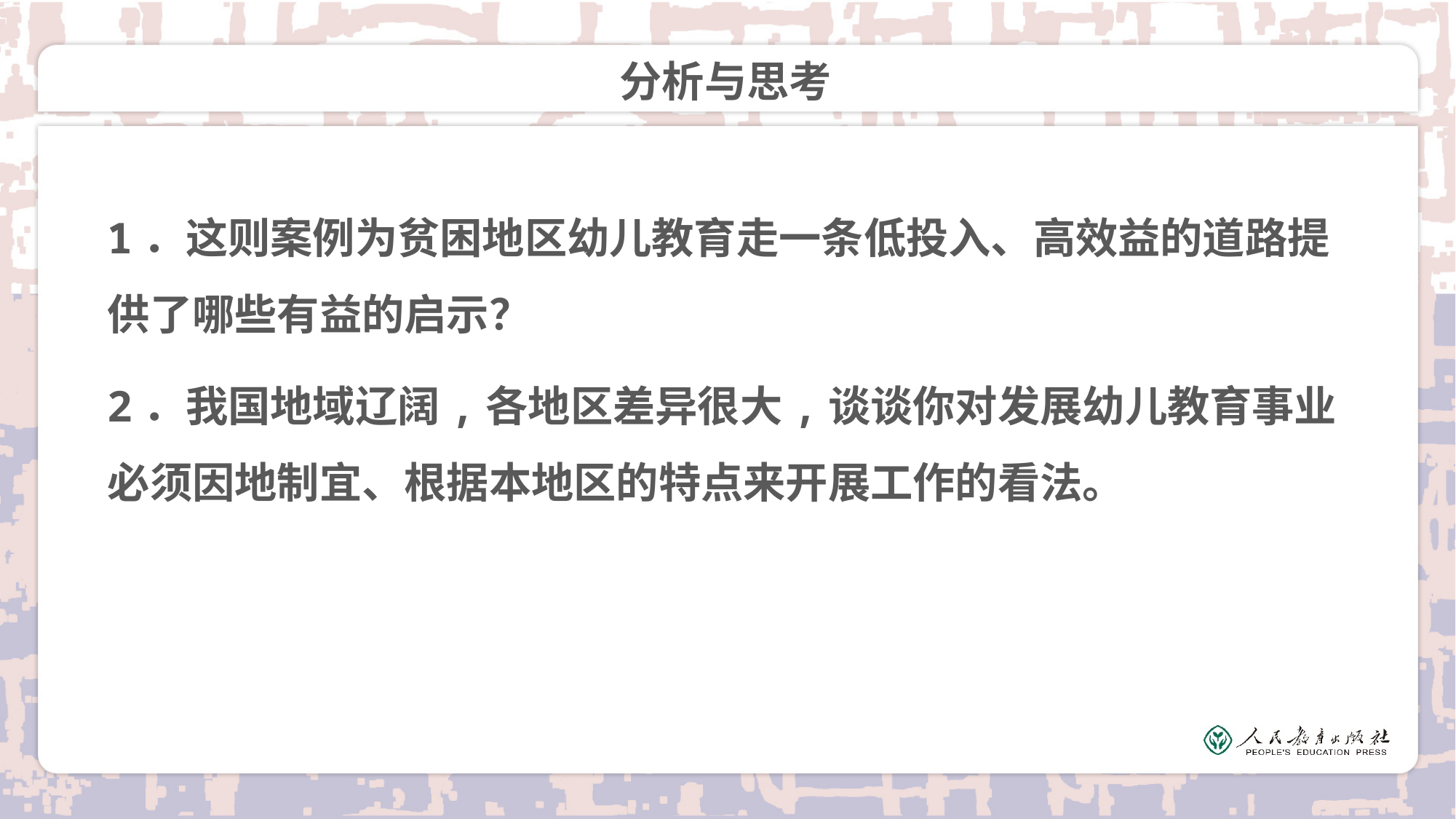

# 分析与思考
1．这则案例为贫困地区幼儿教育走一条低投入、高效益的道路提供了哪些有益的启示？
2．我国地域辽阔,各地区差异很大,谈谈你对发展幼儿教育事业必须因地制宜、根据本地区的特点来开展工作的看法。